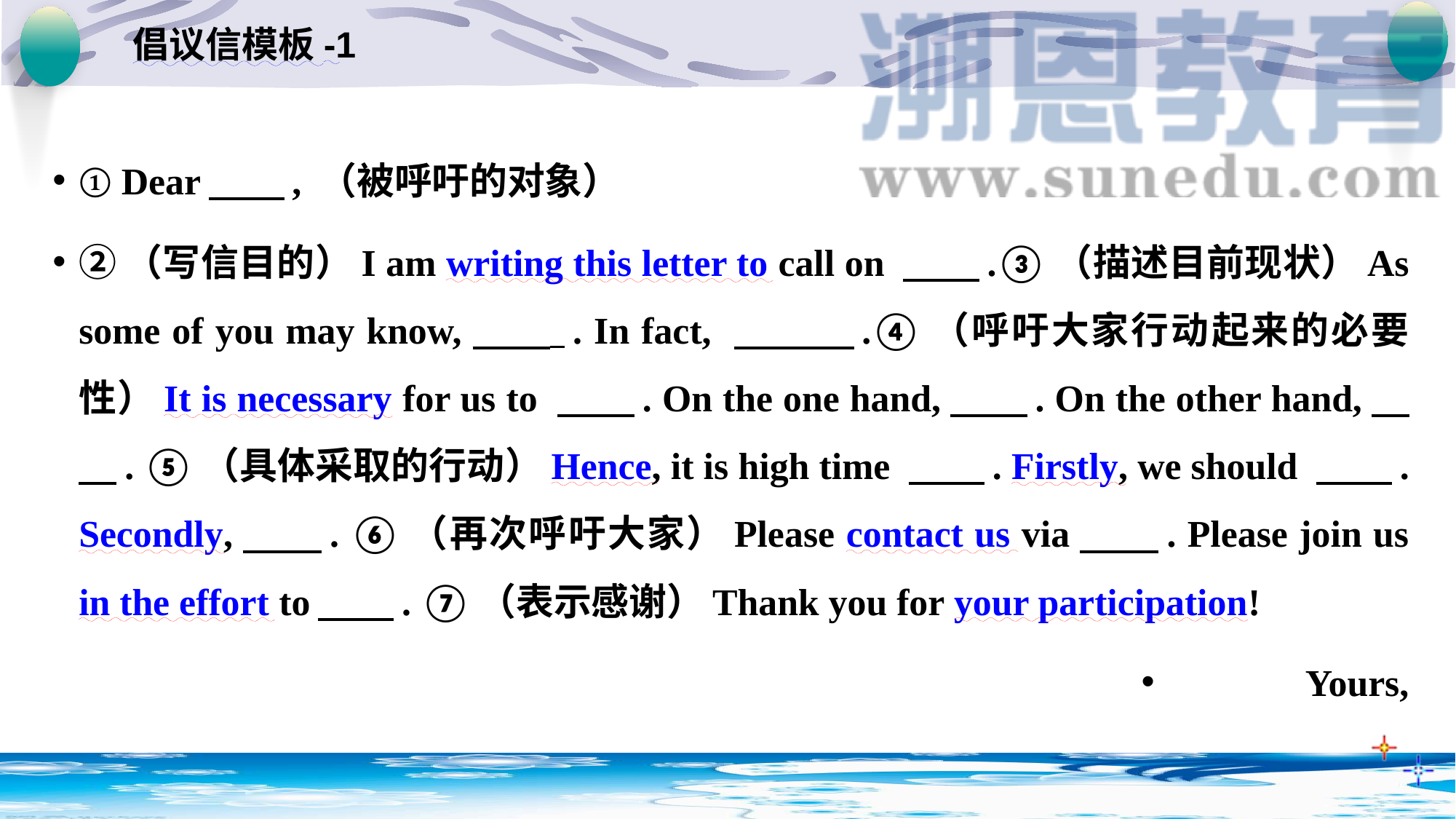

# 倡议信模板-1
① Dear　　, （被呼吁的对象）
②（写信目的）I am writing this letter to call on 　　.③（描述目前现状）As some of you may know,　　 . In fact, 　　　.④（呼吁大家行动起来的必要性）It is necessary for us to 　　. On the one hand,　　. On the other hand,　　. ⑤（具体采取的行动）Hence, it is high time 　　. Firstly, we should 　　. Secondly,　　. ⑥（再次呼吁大家）Please contact us via　　. Please join us in the effort to　　. ⑦（表示感谢）Thank you for your participation!
Yours,